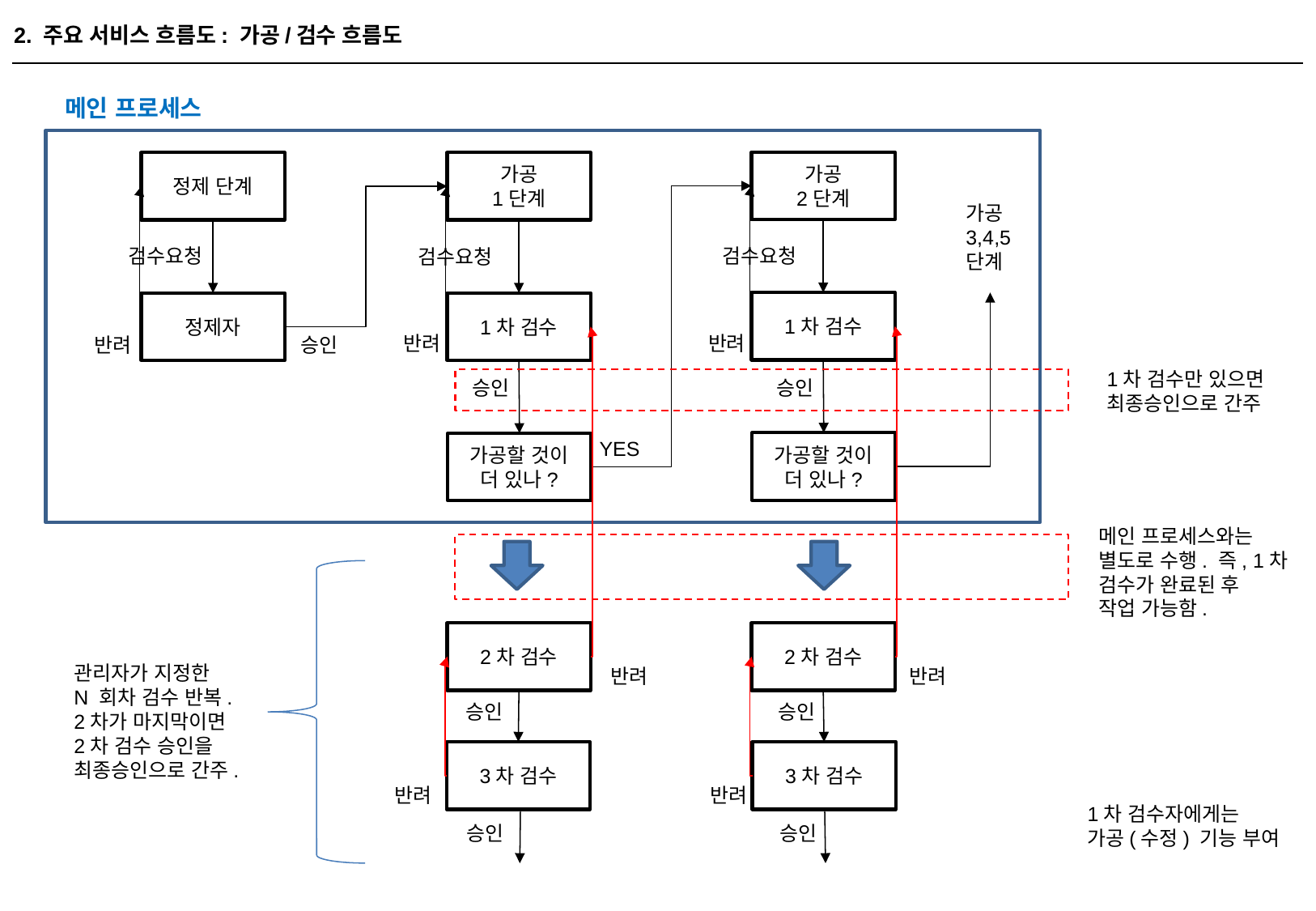

2. 주요 서비스 흐름도: 가공/검수 흐름도
메인 프로세스

가공
2단계
정제 단계
가공
1단계
가공
3,4,5
단계
검수요청
검수요청
검수요청
1차 검수
정제자
1차 검수
반려
반려
반려
승인
1차 검수만 있으면
최종승인으로 간주

승인
승인
YES
가공할 것이
더 있나?
가공할 것이
더 있나?
메인 프로세스와는
별도로 수행. 즉, 1차
검수가 완료된 후
작업 가능함.

2차 검수
2차 검수
관리자가 지정한
N 회차 검수 반복.
2차가 마지막이면
2차 검수 승인을
최종승인으로 간주.
반려
반려
승인
승인
3차 검수
3차 검수
반려
반려
1차 검수자에게는
가공(수정) 기능 부여
승인
승인